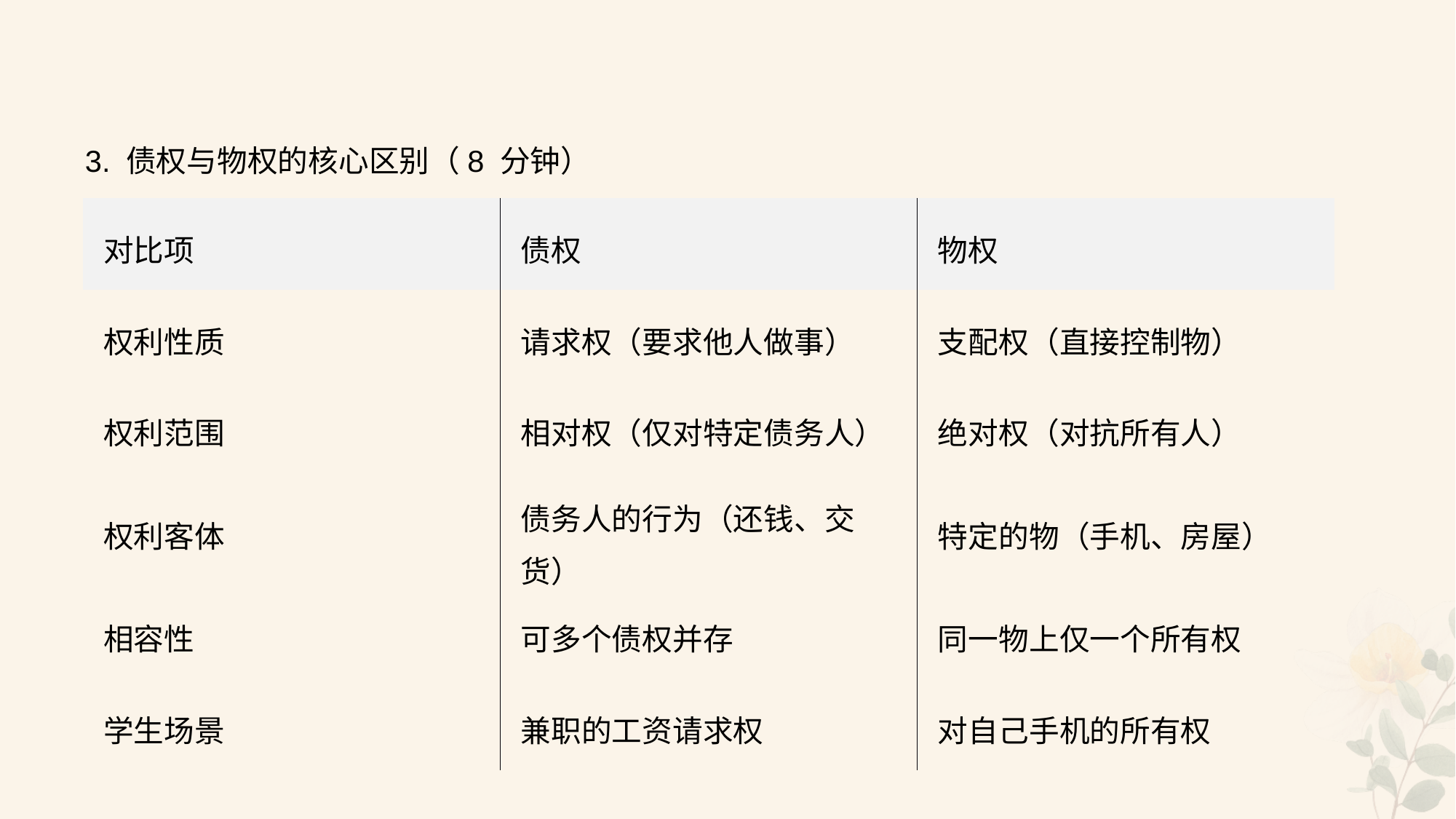

#
3. 债权与物权的核心区别（8 分钟）
| 对比项 | 债权 | 物权 |
| --- | --- | --- |
| 权利性质 | 请求权（要求他人做事） | 支配权（直接控制物） |
| 权利范围 | 相对权（仅对特定债务人） | 绝对权（对抗所有人） |
| 权利客体 | 债务人的行为（还钱、交货） | 特定的物（手机、房屋） |
| 相容性 | 可多个债权并存 | 同一物上仅一个所有权 |
| 学生场景 | 兼职的工资请求权 | 对自己手机的所有权 |